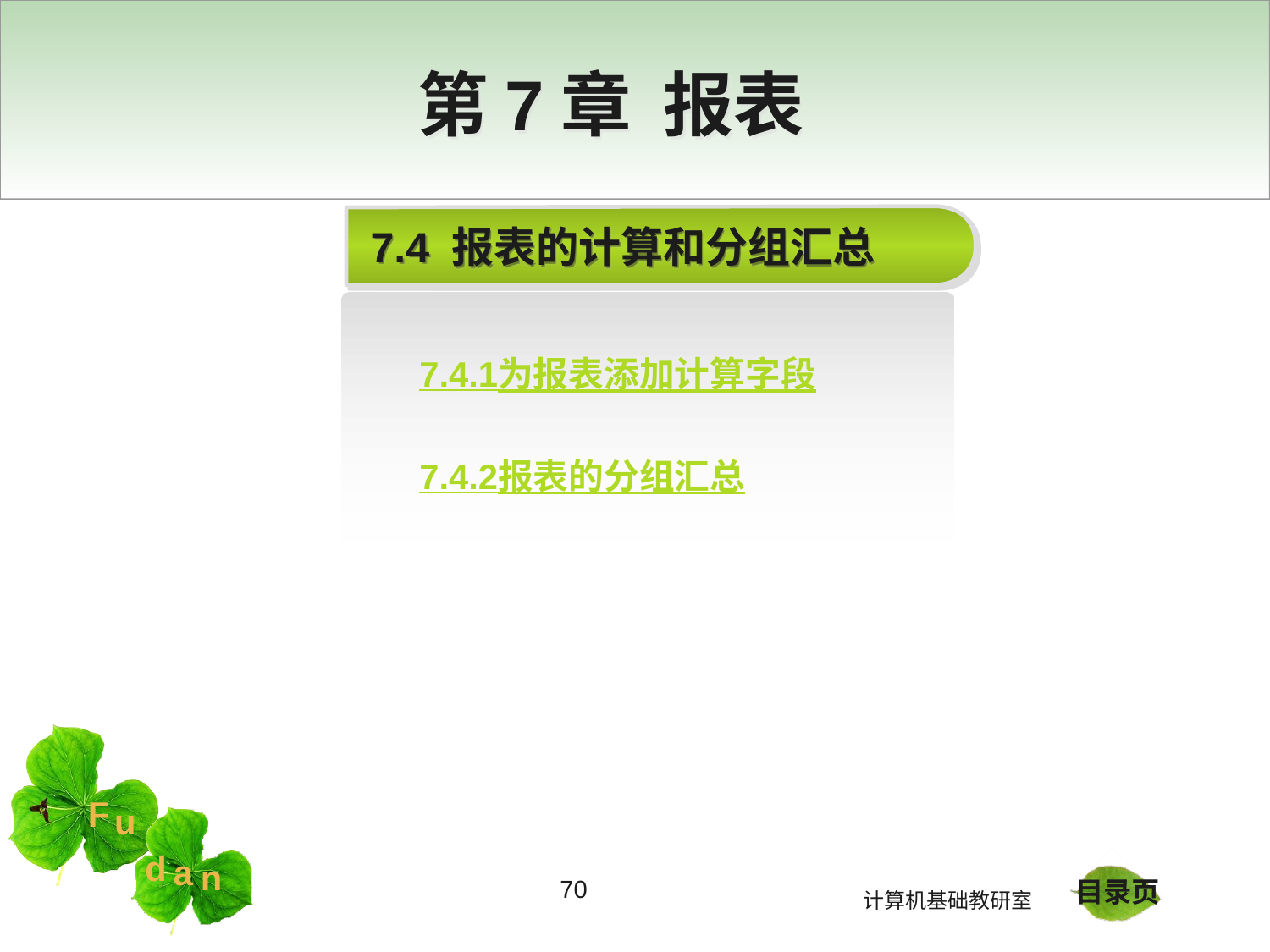

# 第7章  报表

7.4 报表的计算和分组汇总
7.4.1为报表添加计算字段
7.4.2报表的分组汇总

70
目录页